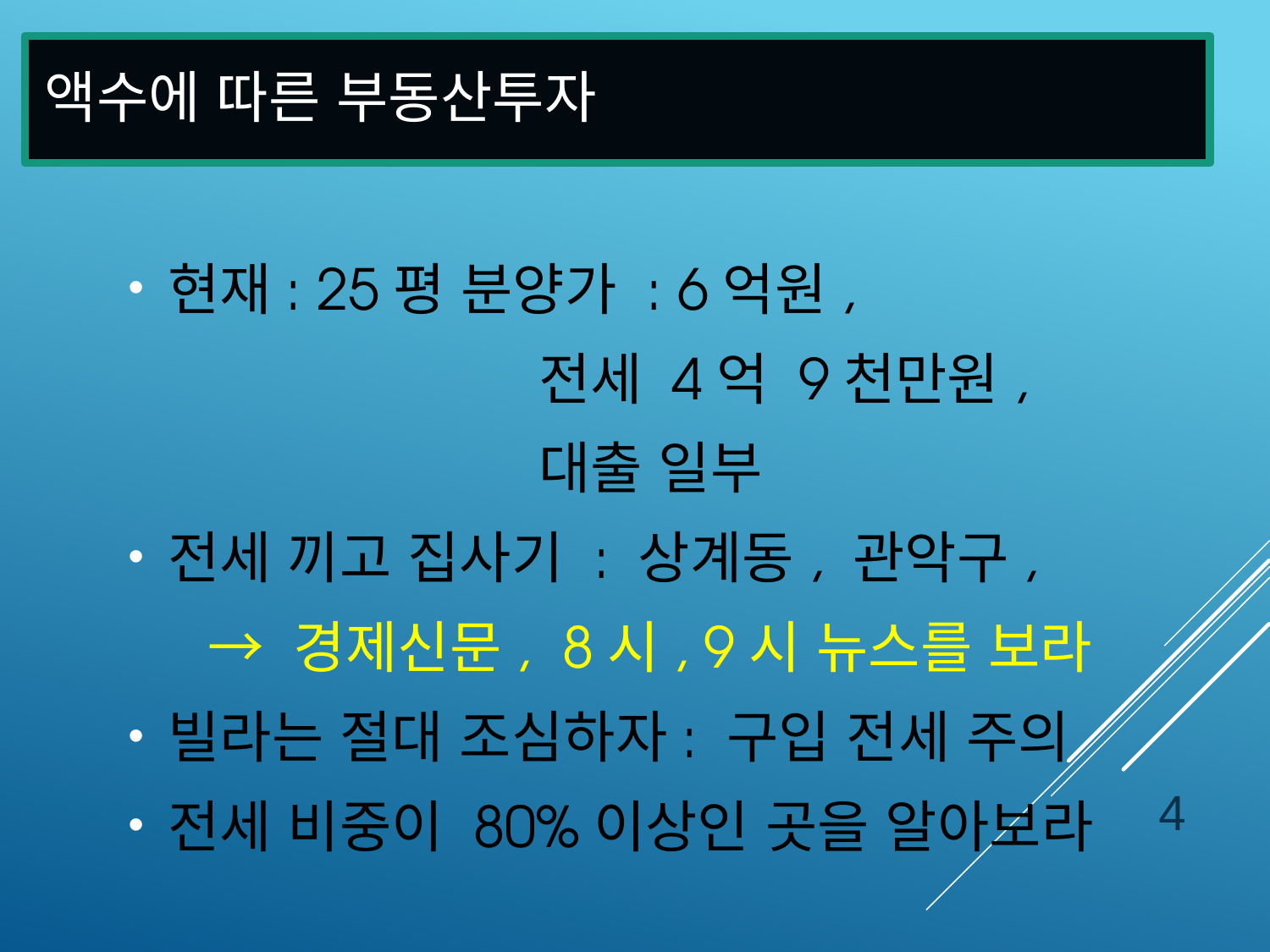

# 액수에 따른 부동산투자
현재: 25평 분양가 : 6억원,
                         전세 4억 9천만원,
                         대출 일부
전세 끼고 집사기 : 상계동, 관악구,
     → 경제신문,  8시, 9시 뉴스를 보라
빌라는 절대 조심하자: 구입 전세 주의
전세 비중이 80%이상인 곳을 알아보라
4